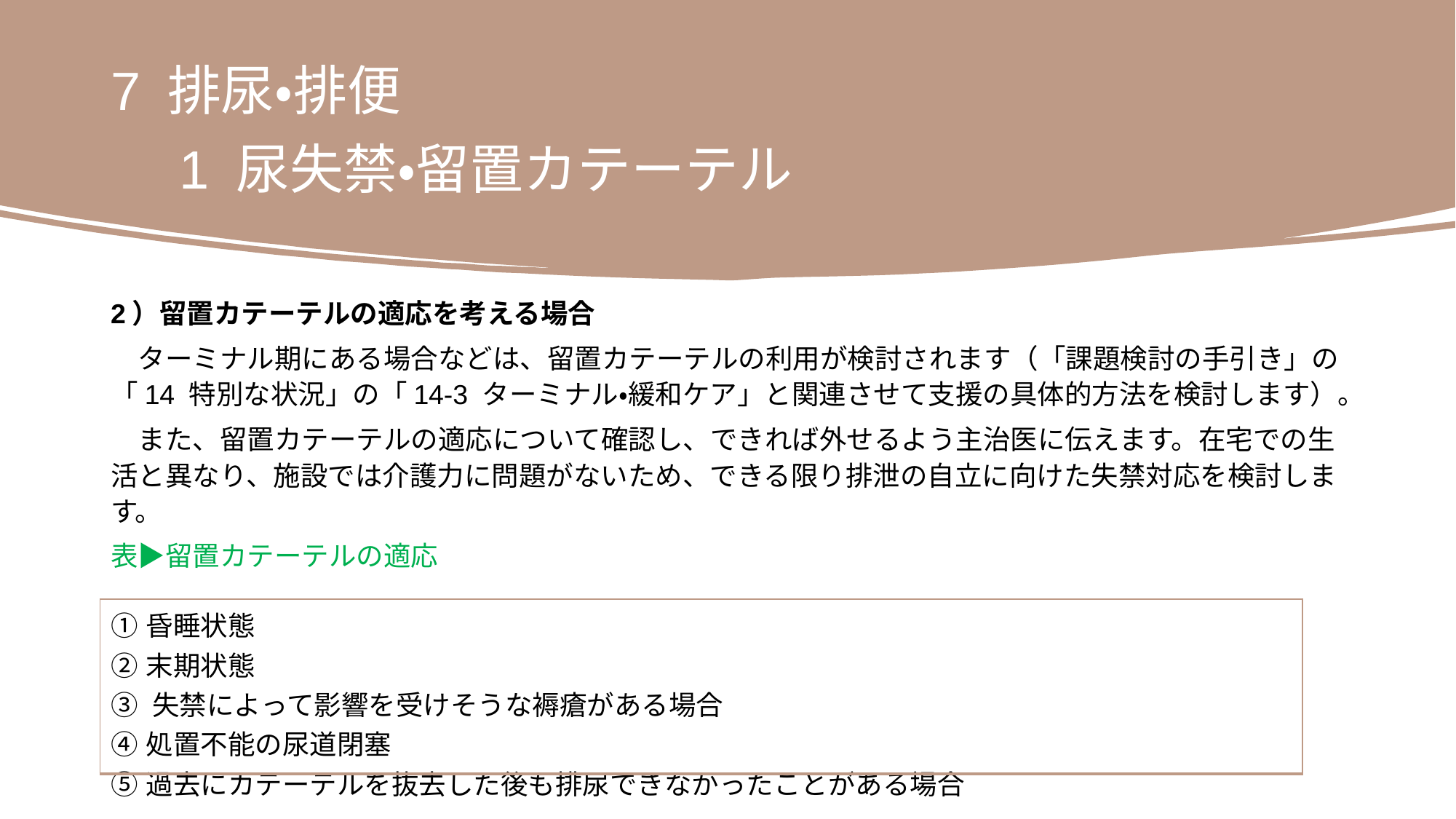

7 排尿・排便
　1 尿失禁・留置カテーテル

2）留置カテーテルの適応を考える場合
　ターミナル期にある場合などは、留置カテーテルの利用が検討されます（「課題検討の手引き」の「14 特別な状況」の「14-3 ターミナル・緩和ケア」と関連させて支援の具体的方法を検討します）。
　また、留置カテーテルの適応について確認し、できれば外せるよう主治医に伝えます。在宅での生活と異なり、施設では介護力に問題がないため、できる限り排泄の自立に向けた失禁対応を検討します。

表▶留置カテーテルの適応
| ①昏睡状態 ②末期状態 ③ 失禁によって影響を受けそうな褥瘡がある場合 ④処置不能の尿道閉塞 ⑤過去にカテーテルを抜去した後も排尿できなかったことがある場合 |
| --- |